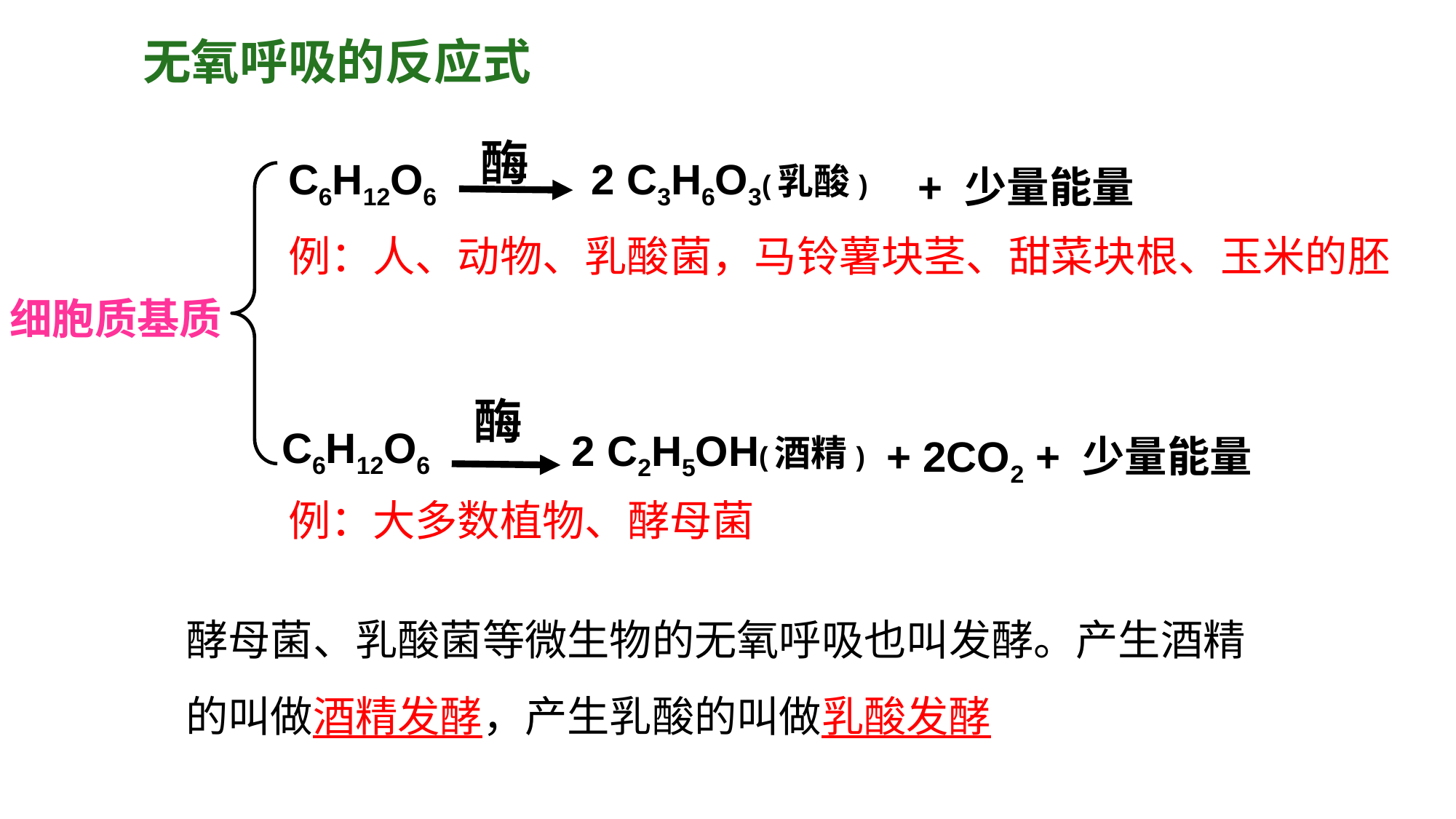

无氧呼吸的反应式
酶
酶
C6H12O6
C6H12O6
2 C3H6O3(乳酸)
+ 少量能量

例：人、动物、乳酸菌，马铃薯块茎、甜菜块根、玉米的胚
细胞质基质
2 C2H5OH(酒精)
+ 2CO2 + 少量能量
例：大多数植物、酵母菌
酵母菌、乳酸菌等微生物的无氧呼吸也叫发酵。产生酒精的叫做酒精发酵，产生乳酸的叫做乳酸发酵